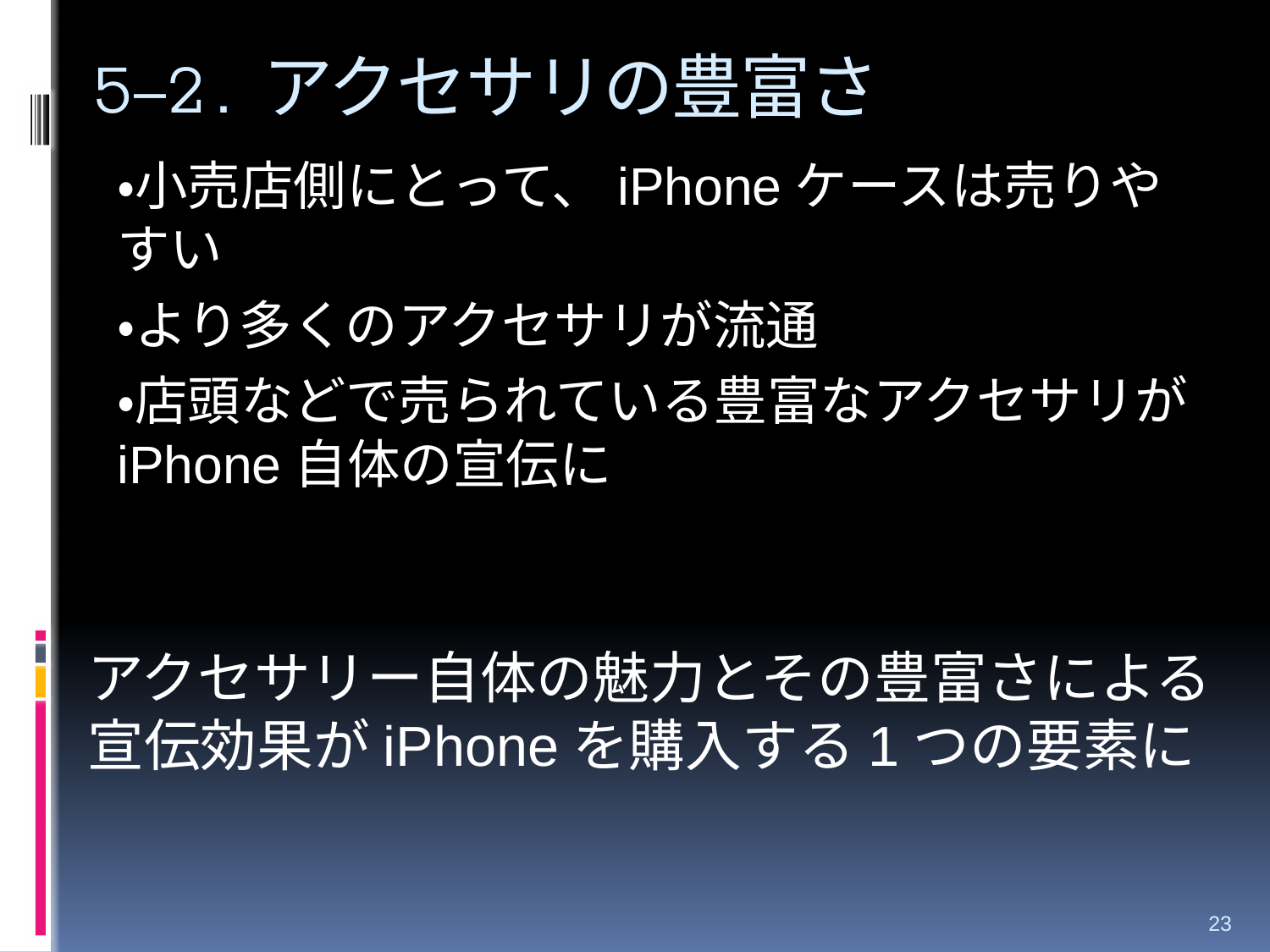

# 5-2.アクセサリの豊富さ
・小売店側にとって、iPhoneケースは売りやすい
・より多くのアクセサリが流通
・店頭などで売られている豊富なアクセサリがiPhone自体の宣伝に

アクセサリー自体の魅力とその豊富さによる宣伝効果がiPhoneを購入する1つの要素に
23